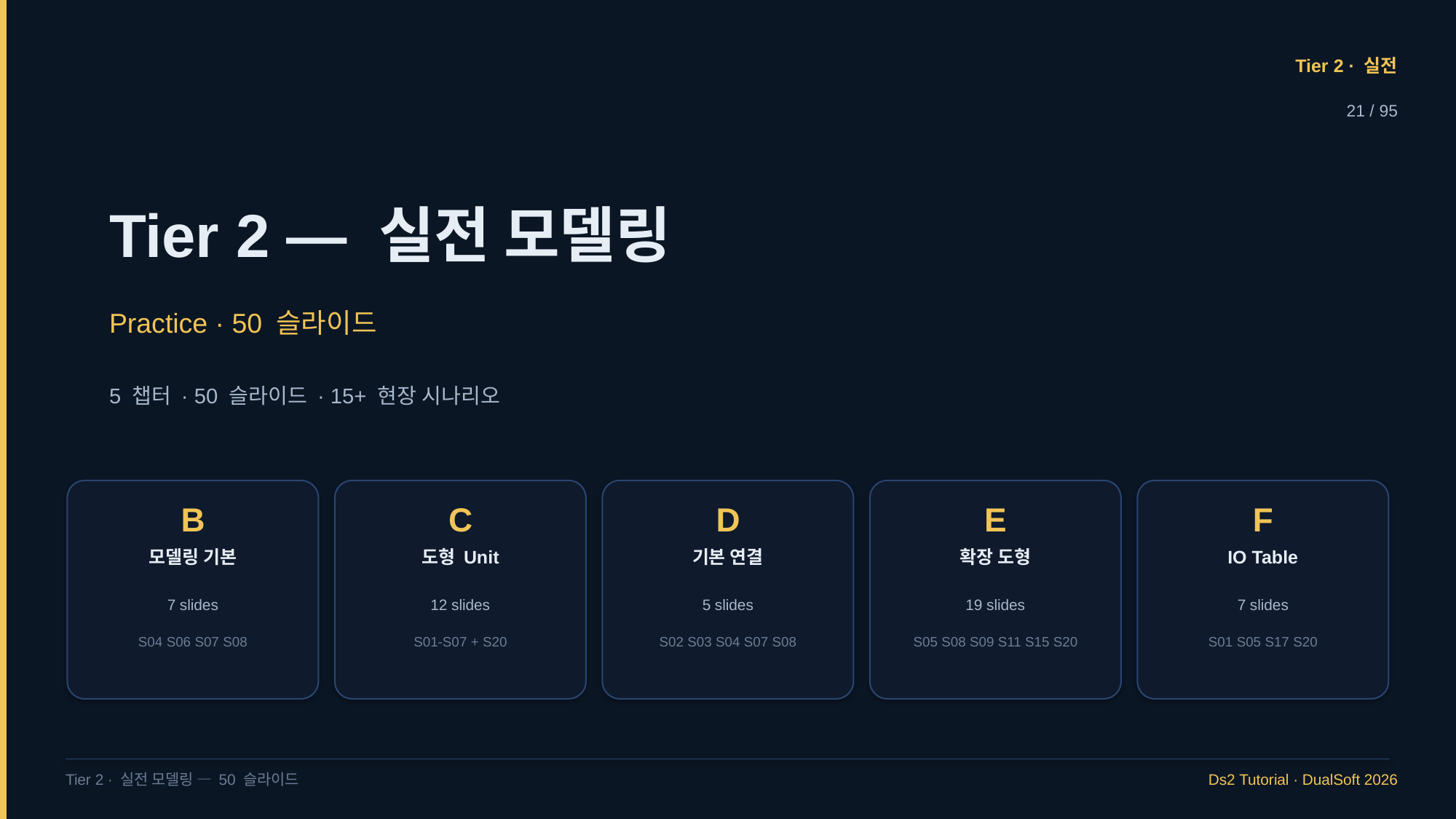

Tier 2 · 실전
21 / 95
Tier 2 — 실전 모델링
Practice · 50 슬라이드
5 챕터 · 50 슬라이드 · 15+ 현장 시나리오

B
C
D
E
F
모델링 기본
도형 Unit
기본 연결
확장 도형
IO Table
7 slides
12 slides
5 slides
19 slides
7 slides
S04 S06 S07 S08
S01-S07 + S20
S02 S03 S04 S07 S08
S05 S08 S09 S11 S15 S20
S01 S05 S17 S20
Tier 2 · 실전 모델링 — 50 슬라이드
Ds2 Tutorial · DualSoft 2026